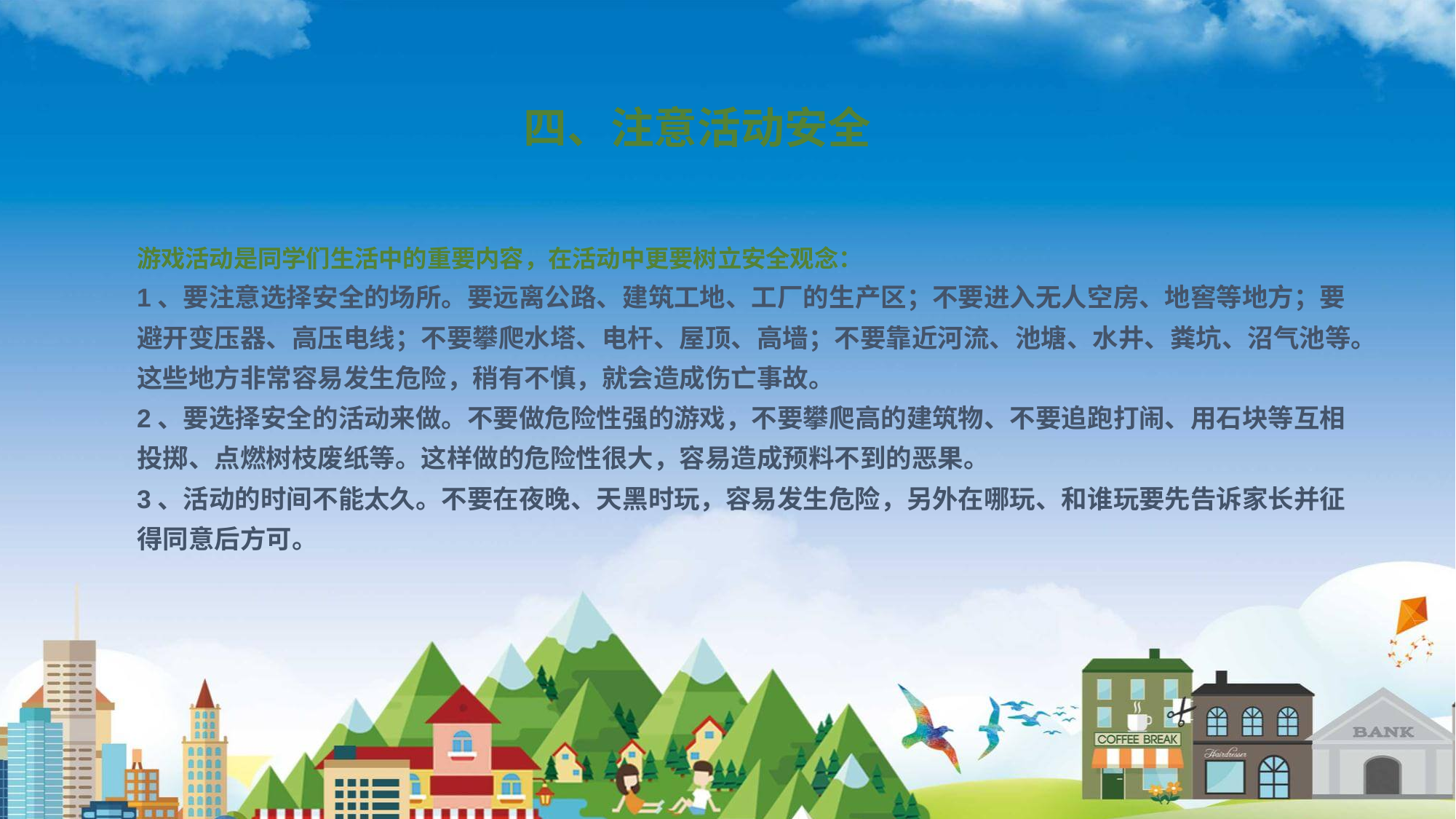

四、注意活动安全
游戏活动是同学们生活中的重要内容，在活动中更要树立安全观念：
1、要注意选择安全的场所。要远离公路、建筑工地、工厂的生产区；不要进入无人空房、地窖等地方；要避开变压器、高压电线；不要攀爬水塔、电杆、屋顶、高墙；不要靠近河流、池塘、水井、粪坑、沼气池等。这些地方非常容易发生危险，稍有不慎，就会造成伤亡事故。
2、要选择安全的活动来做。不要做危险性强的游戏，不要攀爬高的建筑物、不要追跑打闹、用石块等互相投掷、点燃树枝废纸等。这样做的危险性很大，容易造成预料不到的恶果。
3、活动的时间不能太久。不要在夜晚、天黑时玩，容易发生危险，另外在哪玩、和谁玩要先告诉家长并征得同意后方可。